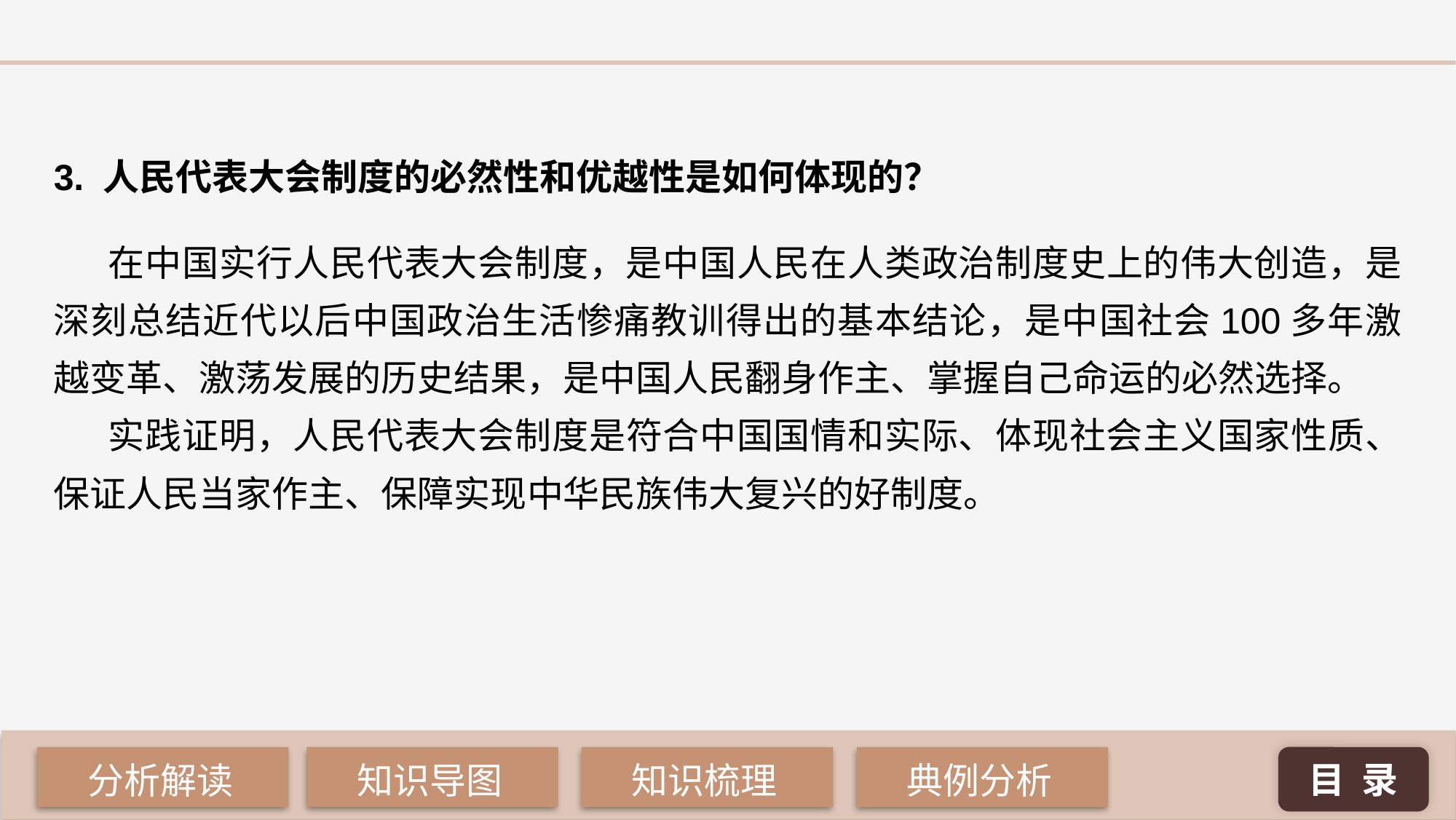

3. 人民代表大会制度的必然性和优越性是如何体现的？
在中国实行人民代表大会制度，是中国人民在人类政治制度史上的伟大创造，是深刻总结近代以后中国政治生活惨痛教训得出的基本结论，是中国社会100多年激越变革、激荡发展的历史结果，是中国人民翻身作主、掌握自己命运的必然选择。
实践证明，人民代表大会制度是符合中国国情和实际、体现社会主义国家性质、保证人民当家作主、保障实现中华民族伟大复兴的好制度。